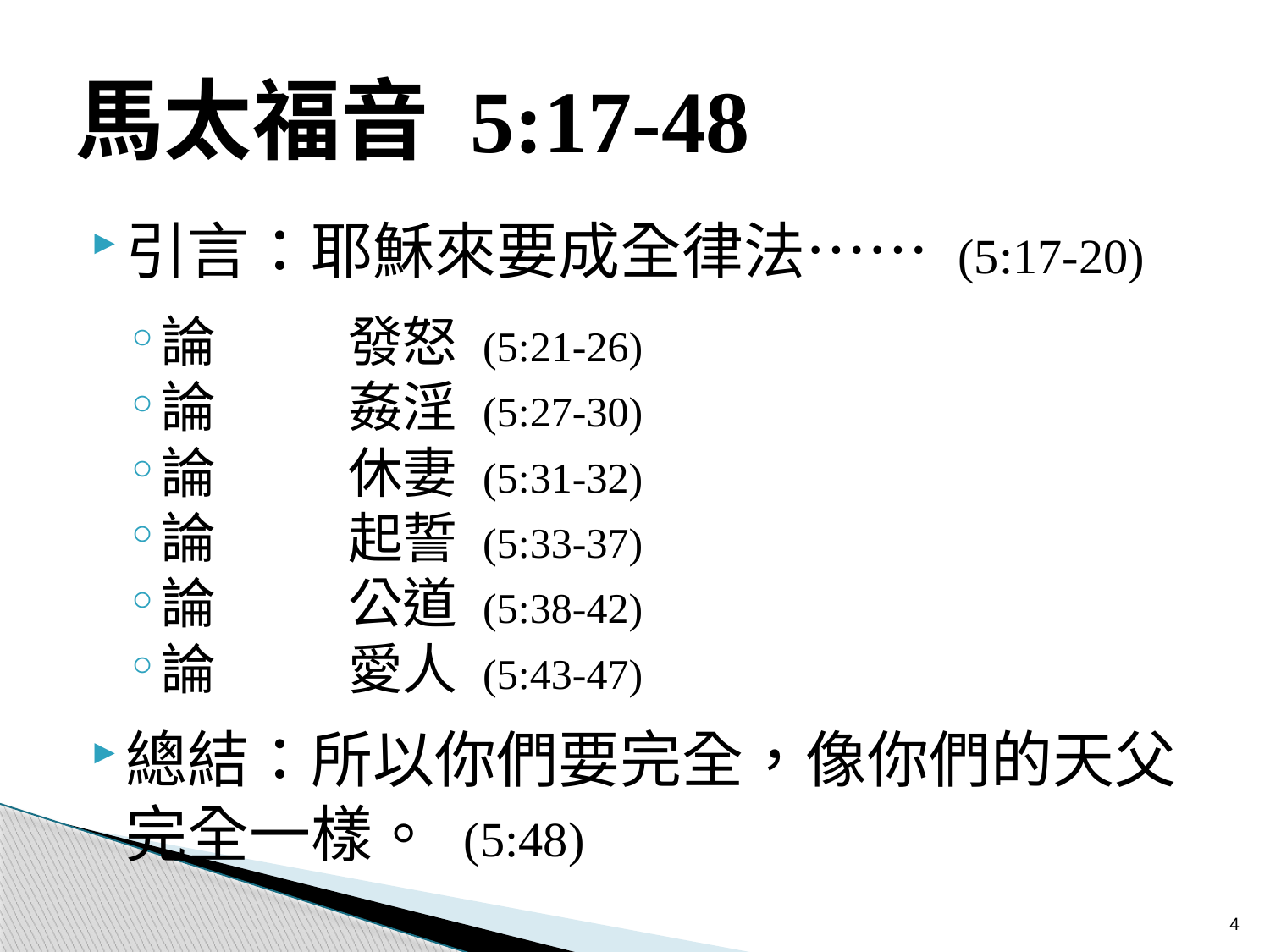

# 馬太福音 5:17-48
引言：耶穌來要成全律法…… (5:17-20)
論	發怒 (5:21-26)
論	姦淫 (5:27-30)
論	休妻 (5:31-32)
論	起誓 (5:33-37)
論	公道 (5:38-42)
論	愛人 (5:43-47)
總結：所以你們要完全，像你們的天父完全一樣。 (5:48)

4